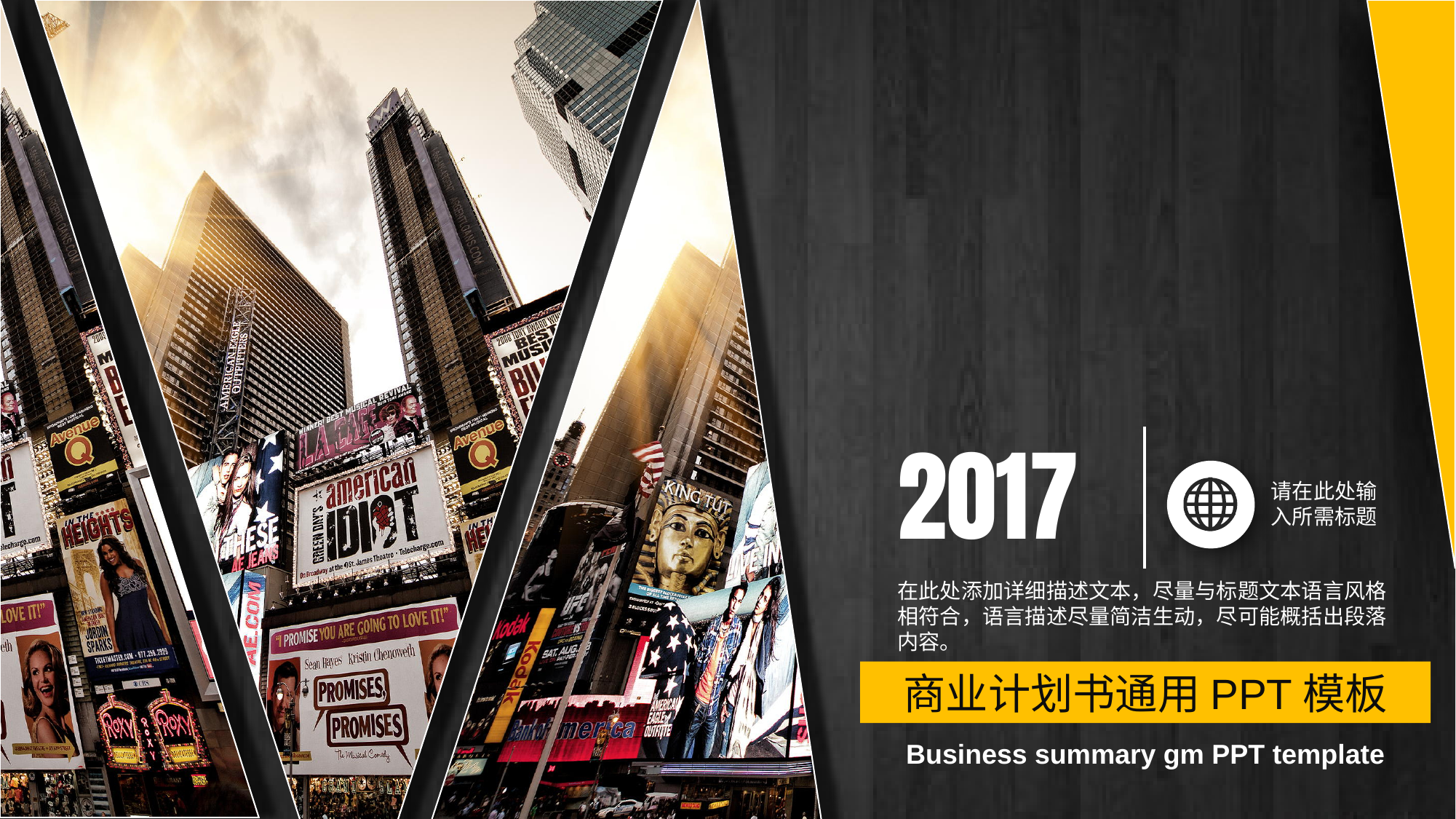

2017

请在此处输入所需标题
在此处添加详细描述文本，尽量与标题文本语言风格相符合，语言描述尽量简洁生动，尽可能概括出段落内容。
商业计划书通用PPT模板
Business summary gm PPT template